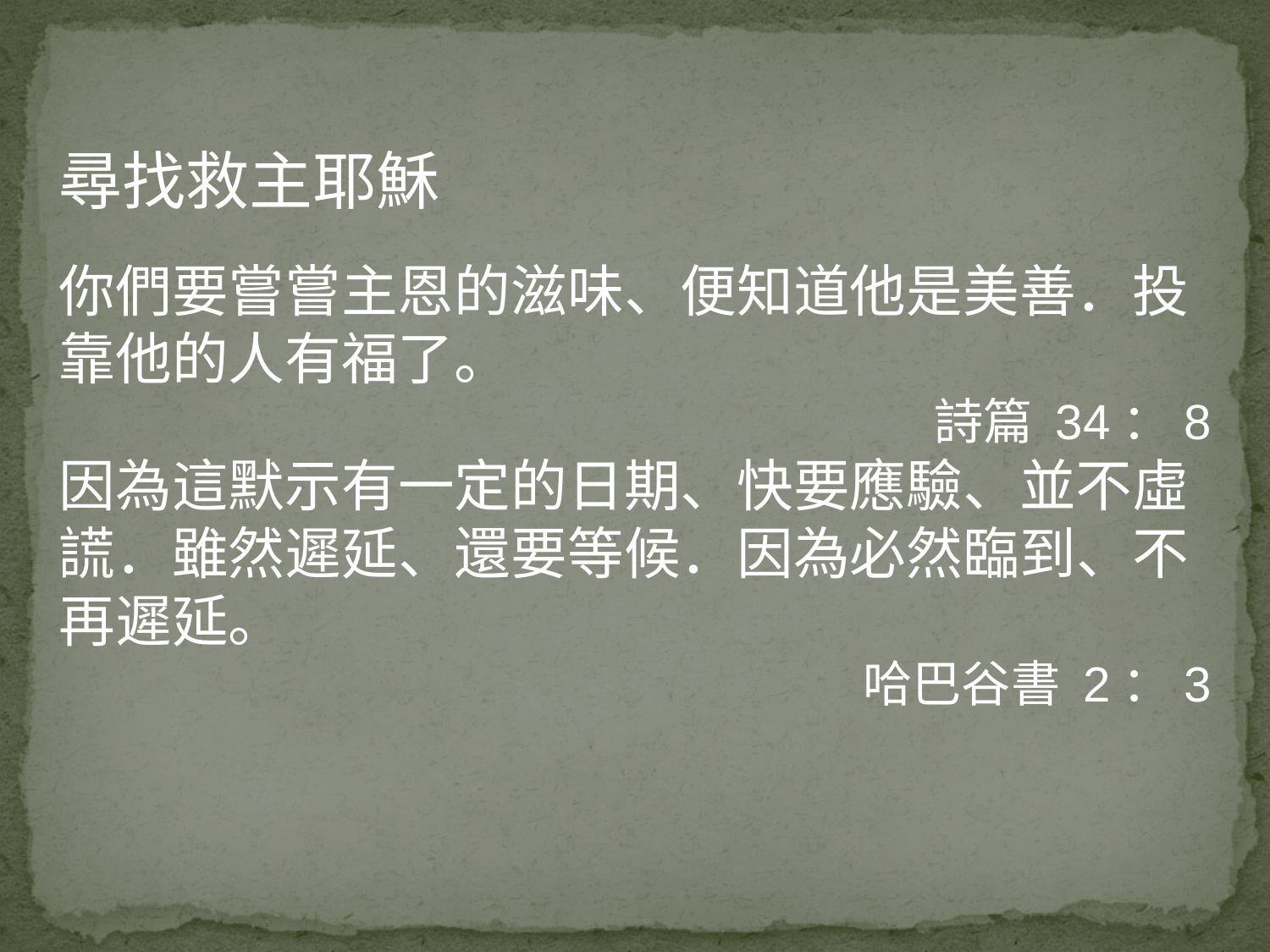

尋找救主耶穌

你們要嘗嘗主恩的滋味、便知道他是美善．投靠他的人有福了。
詩篇 34：8
因為這默示有一定的日期、快要應驗、並不虛謊．雖然遲延、還要等候．因為必然臨到、不再遲延。
哈巴谷書 2：3